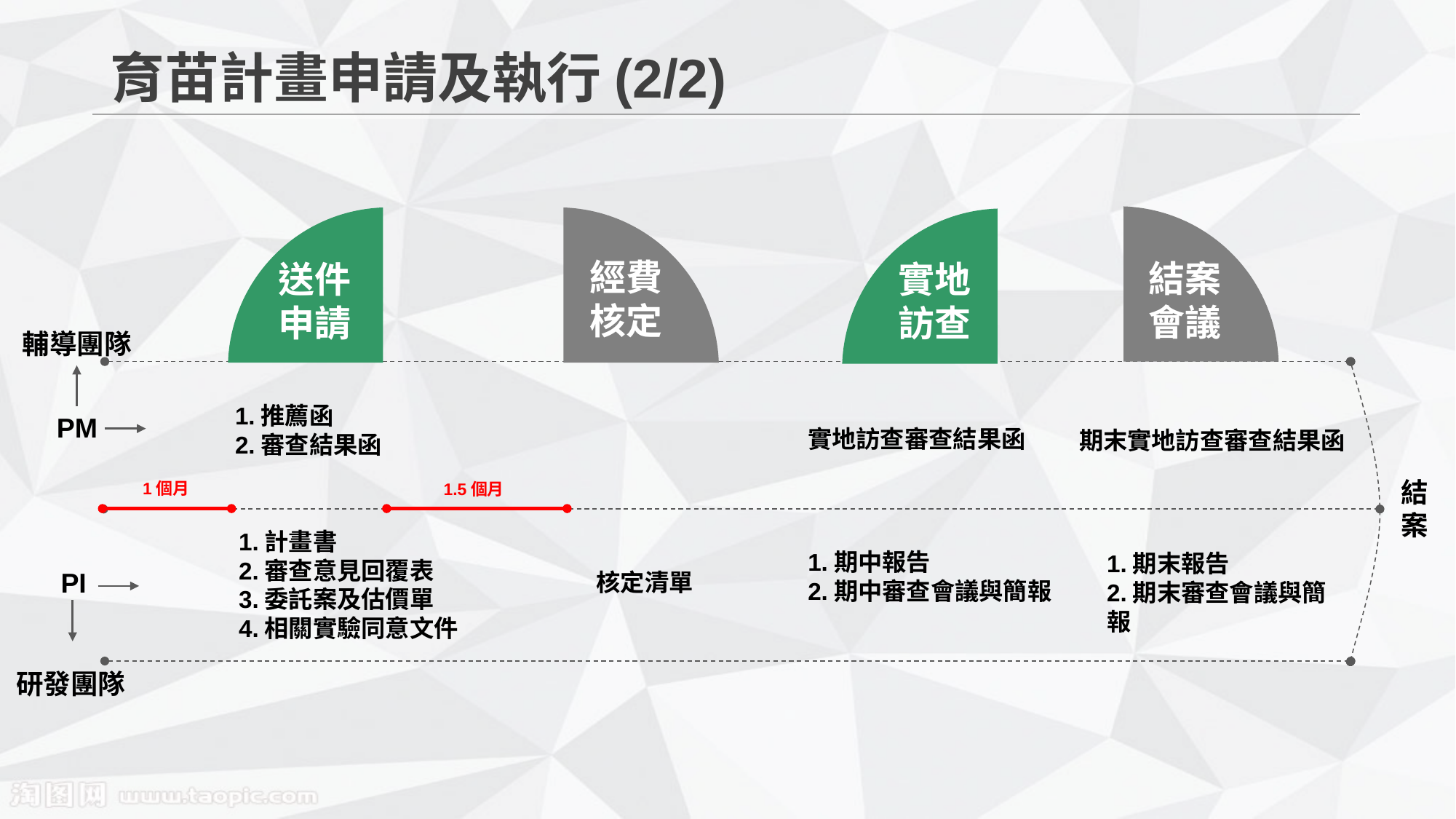

育苗計畫申請及執行(2/2)

結案會議

送件申請

經費核定

實地訪查
輔導團隊

1.推薦函
2.審查結果函
PM
實地訪查審查結果函
期末實地訪查審查結果函
結案
1個月
1.5個月
1.計畫書
2.審查意見回覆表
3.委託案及估價單
4.相關實驗同意文件
1.期中報告
2.期中審查會議與簡報
1.期末報告
2.期末審查會議與簡報
PI
核定清單
研發團隊